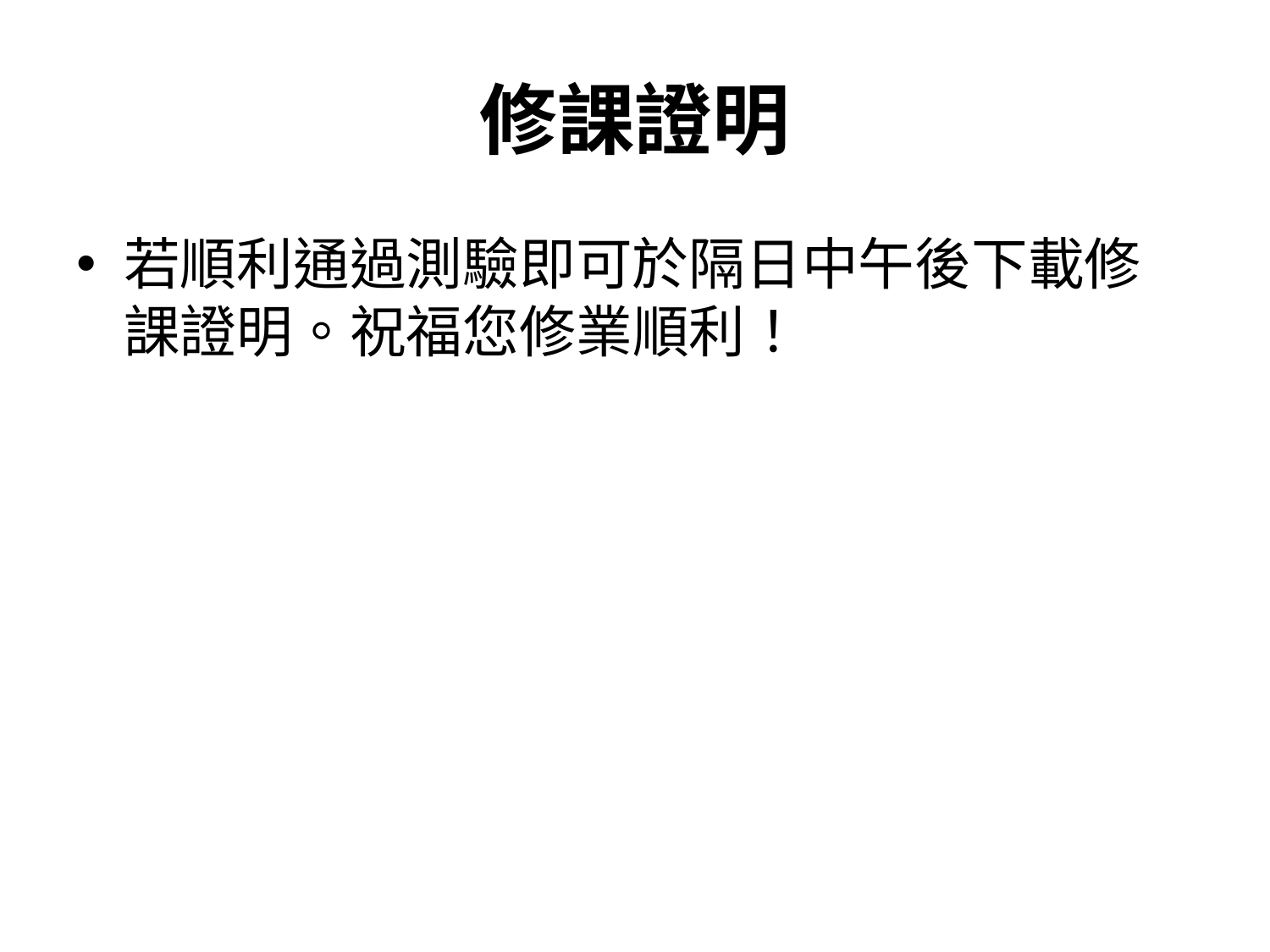

# 修課證明
若順利通過測驗即可於隔日中午後下載修課證明。祝福您修業順利！